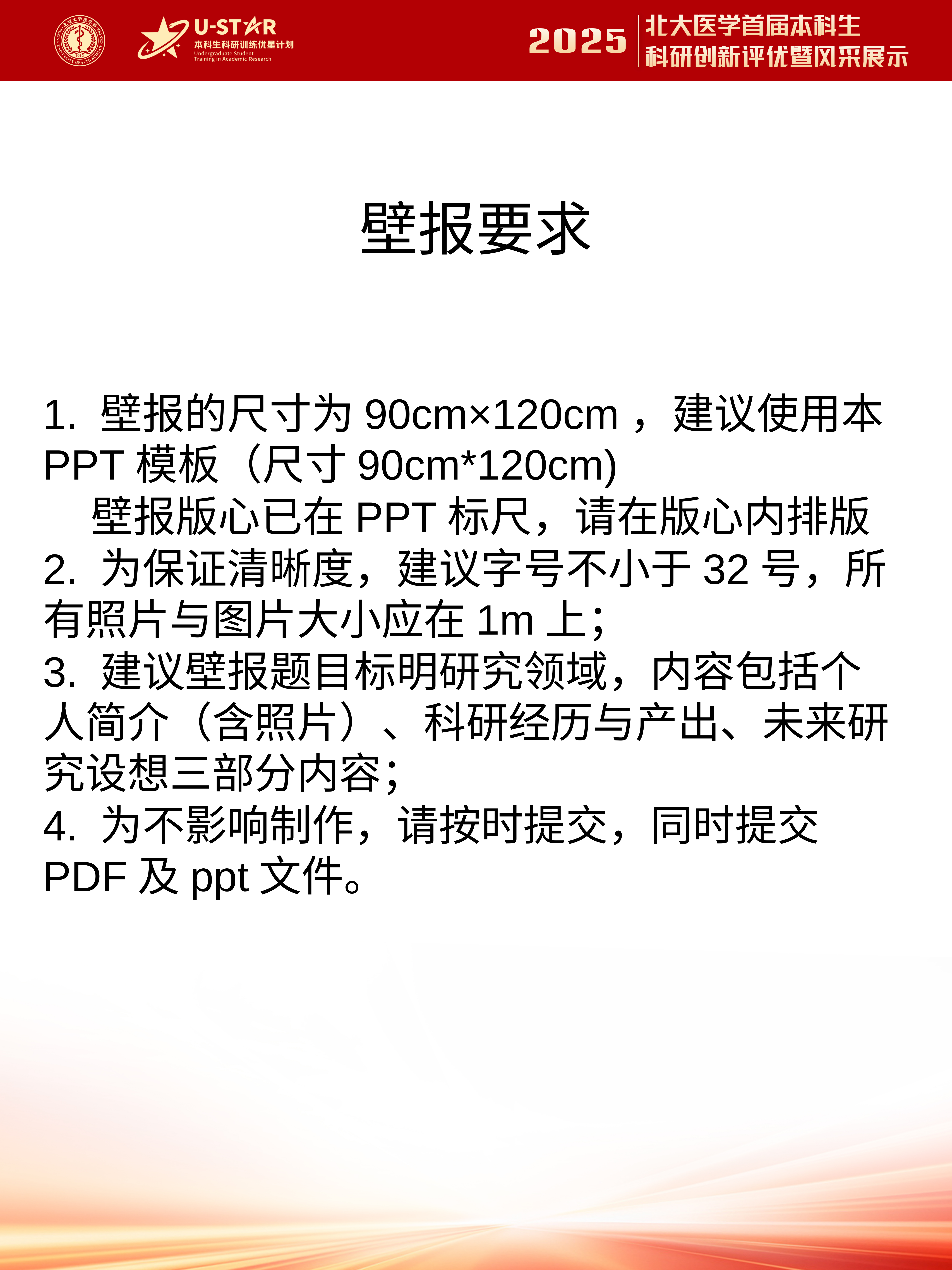

# 壁报要求
1. 壁报的尺寸为90cm×120cm，建议使用本PPT模板（尺寸90cm*120cm)
    壁报版心已在PPT标尺，请在版心内排版
2. 为保证清晰度，建议字号不小于32号，所有照片与图片大小应在1m上；
3. 建议壁报题目标明研究领域，内容包括个人简介（含照片）、科研经历与产出、未来研究设想三部分内容；
4. 为不影响制作，请按时提交，同时提交PDF及ppt文件。